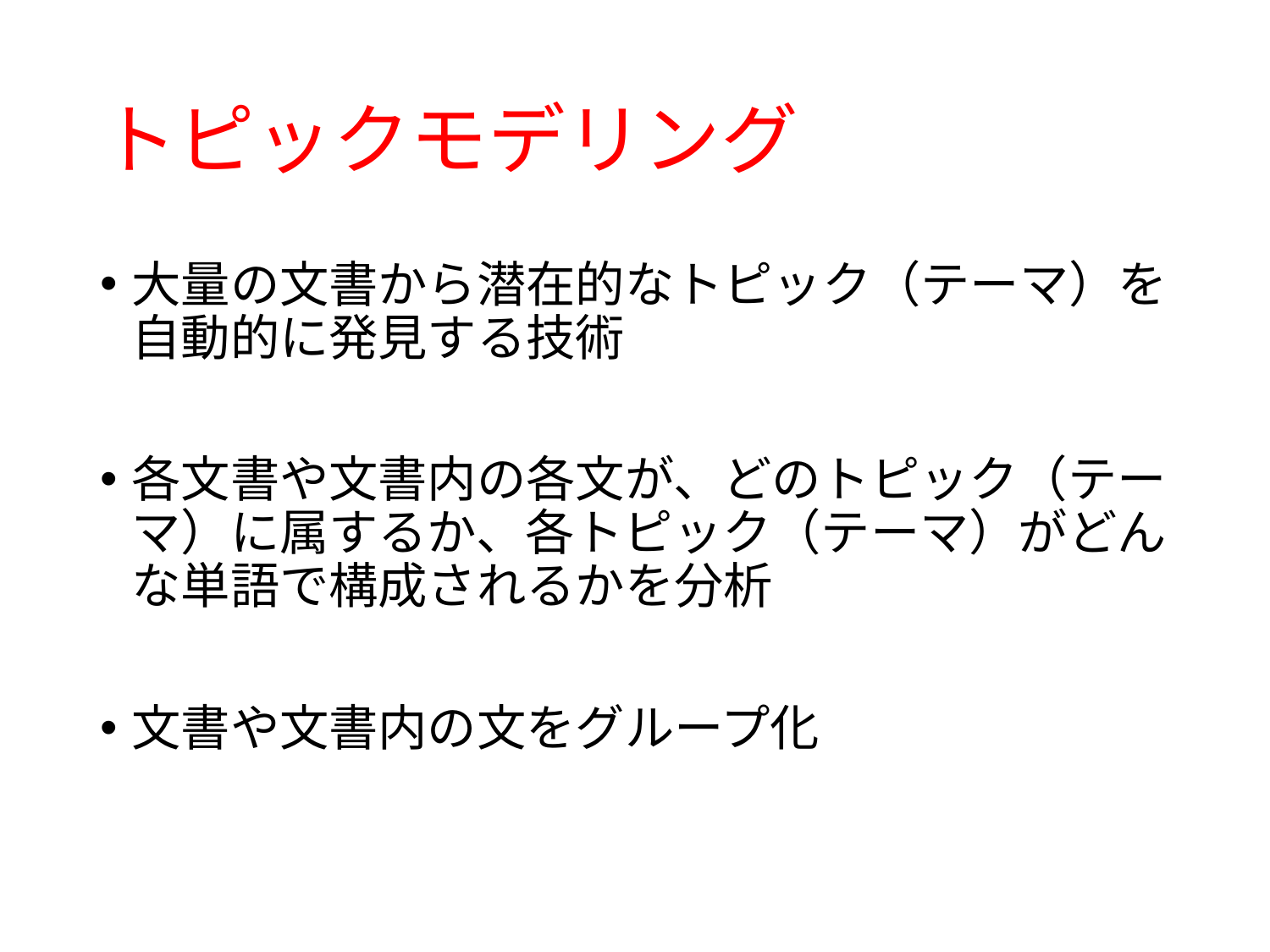

# トピックモデリング
大量の文書から潜在的なトピック（テーマ）を自動的に発見する技術

各文書や文書内の各文が、どのトピック（テーマ）に属するか、各トピック（テーマ）がどんな単語で構成されるかを分析

文書や文書内の文をグループ化